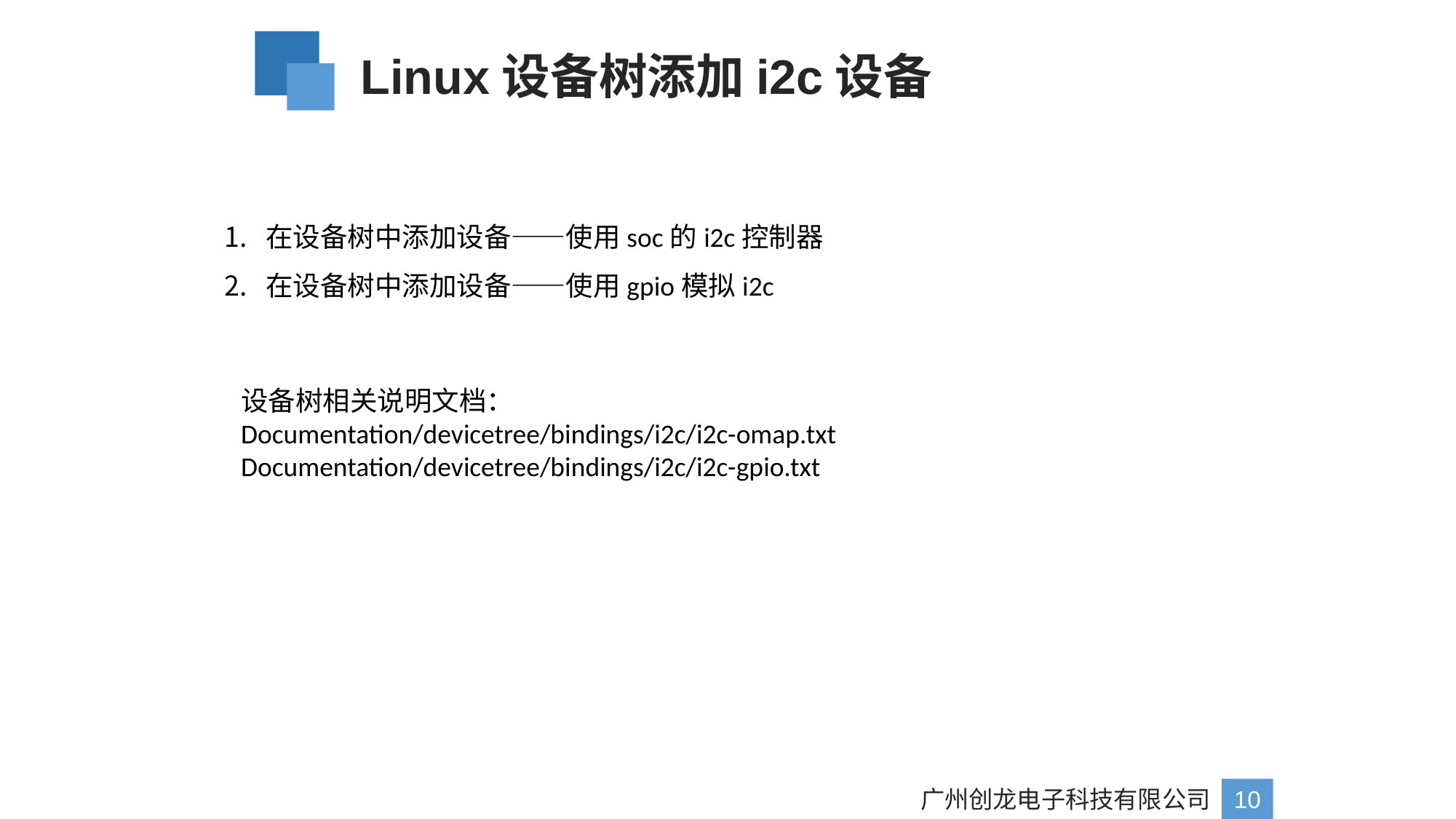

Linux设备树添加i2c设备
在设备树中添加设备——使用soc的i2c控制器
在设备树中添加设备——使用gpio模拟i2c
设备树相关说明文档：
Documentation/devicetree/bindings/i2c/i2c-omap.txt
Documentation/devicetree/bindings/i2c/i2c-gpio.txt
广州创龙电子科技有限公司
10